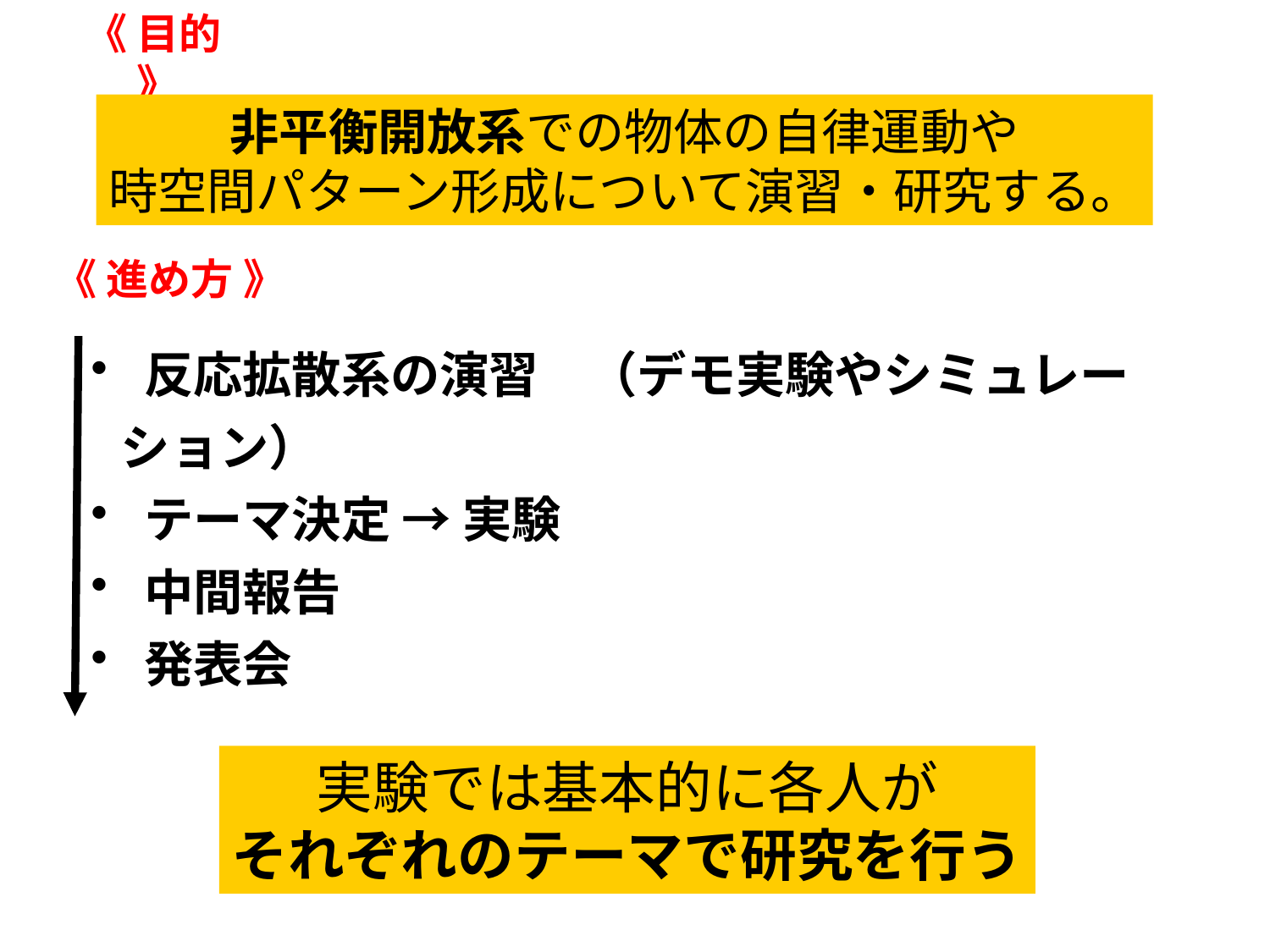

《 目的 》
非平衡開放系での物体の自律運動や
時空間パターン形成について演習・研究する。
《 進め方 》

 反応拡散系の演習　（デモ実験やシミュレーション）
 テーマ決定 → 実験
 中間報告
 発表会
実験では基本的に各人が
それぞれのテーマで研究を行う